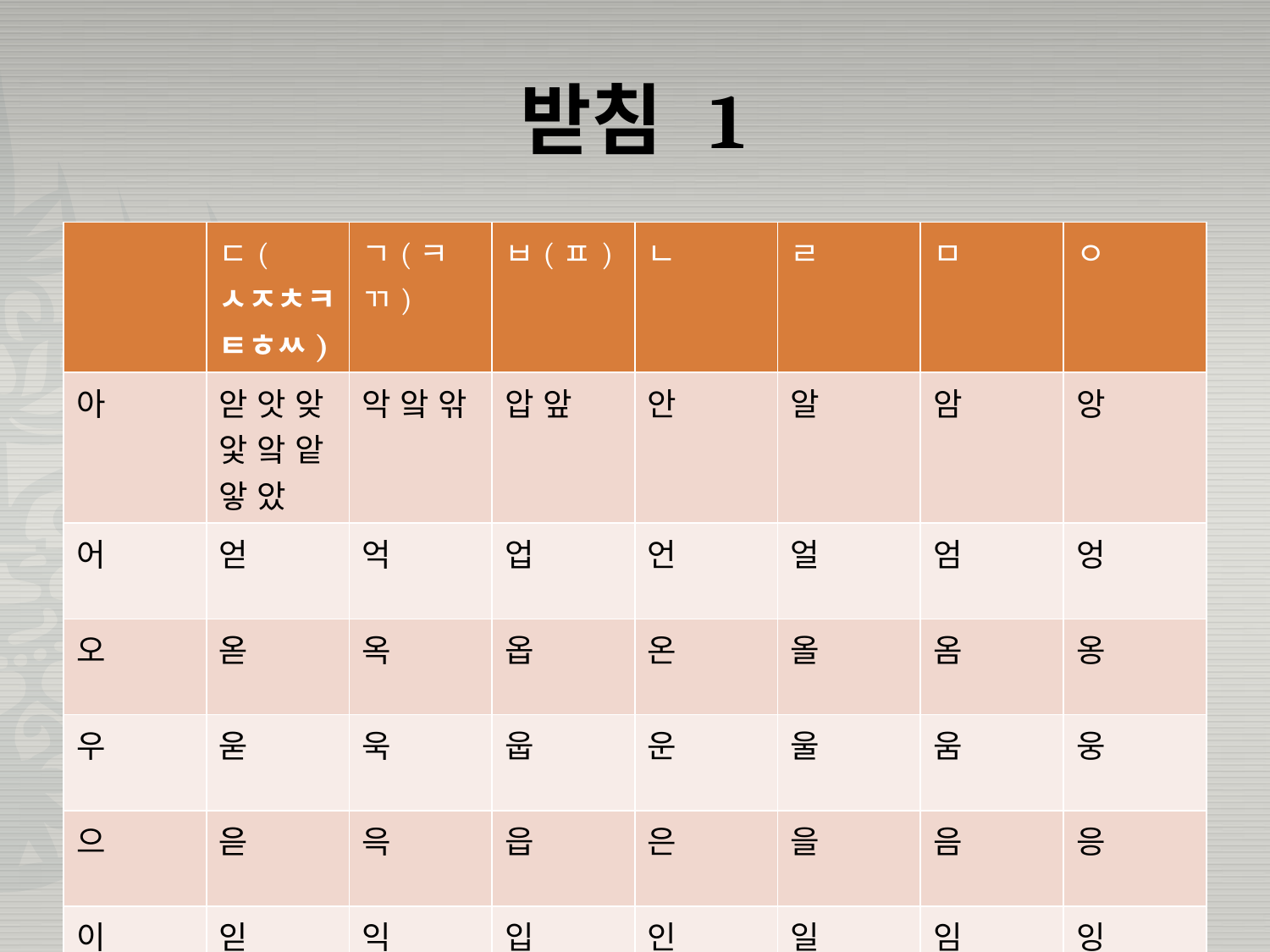

# 받침 1
|  | ㄷ(ㅅㅈㅊㅋㅌㅎㅆ) | ㄱ(ㅋ ㄲ) | ㅂ(ㅍ) | ㄴ | ㄹ | ㅁ | ㅇ |
| --- | --- | --- | --- | --- | --- | --- | --- |
| 아 | 앋 앗 앚 앛 앜 앝 앟 았 | 악 앜 앆 | 압 앞 | 안 | 알 | 암 | 앙 |
| 어 | 얻 | 억 | 업 | 언 | 얼 | 엄 | 엉 |
| 오 | 옫 | 옥 | 옵 | 온 | 올 | 옴 | 옹 |
| 우 | 욷 | 욱 | 웁 | 운 | 울 | 움 | 웅 |
| 으 | 읃 | 윽 | 읍 | 은 | 을 | 음 | 응 |
| 이 | 읻 | 익 | 입 | 인 | 일 | 임 | 잉 |